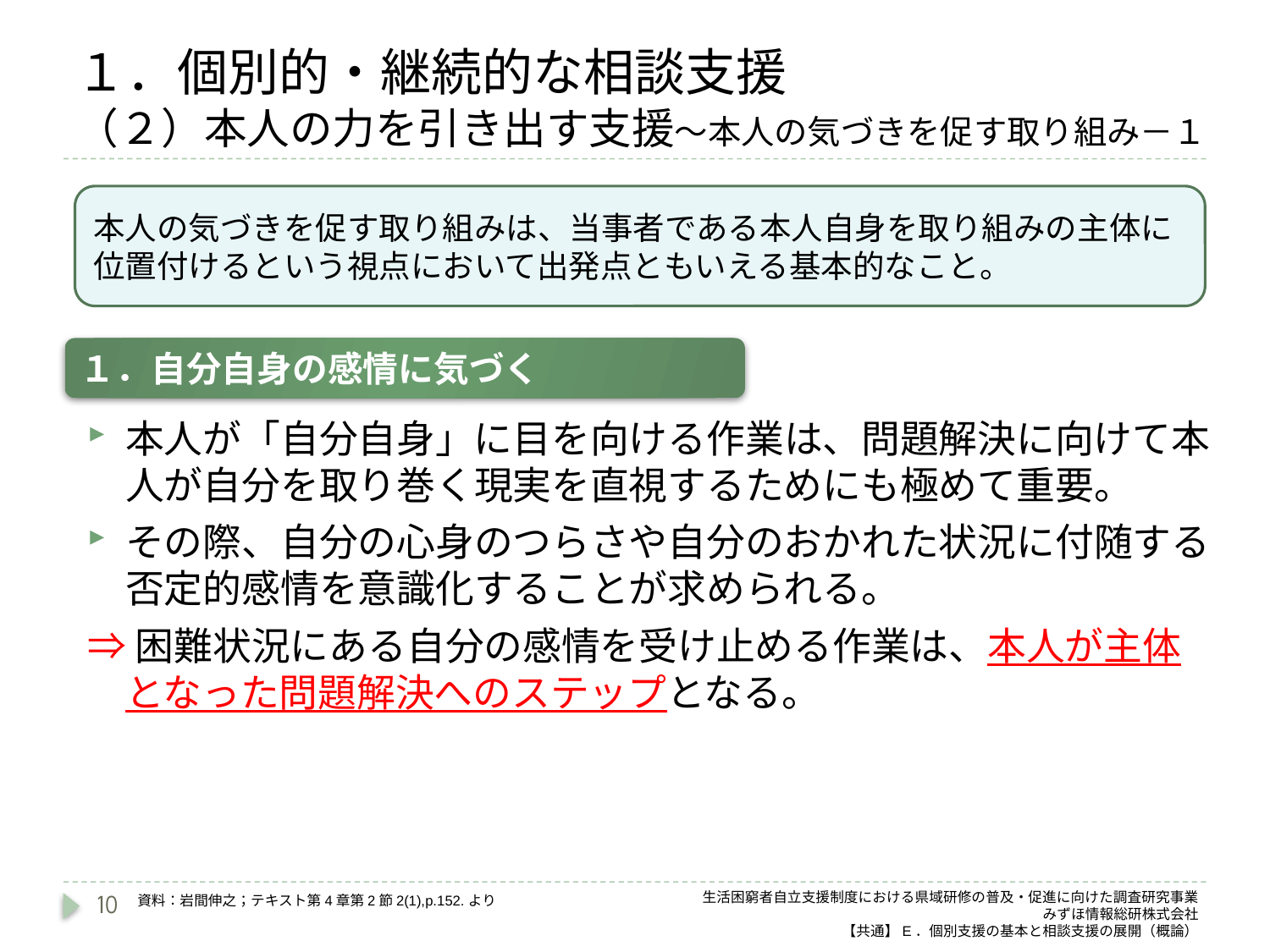

# １．個別的・継続的な相談支援 （２）本人の力を引き出す支援～本人の気づきを促す取り組み－１
本人の気づきを促す取り組みは、当事者である本人自身を取り組みの主体に位置付けるという視点において出発点ともいえる基本的なこと。
（a）
１．自分自身の感情に気づく
本人が「自分自身」に目を向ける作業は、問題解決に向けて本人が自分を取り巻く現実を直視するためにも極めて重要。
その際、自分の心身のつらさや自分のおかれた状況に付随する否定的感情を意識化することが求められる。
⇒困難状況にある自分の感情を受け止める作業は、本人が主体となった問題解決へのステップとなる。

10
生活困窮者自立支援制度における県域研修の普及・促進に向けた調査研究事業
みずほ情報総研株式会社
【共通】E．個別支援の基本と相談支援の展開（概論）

資料：岩間伸之；テキスト第4章第2節2(1),p.152.より